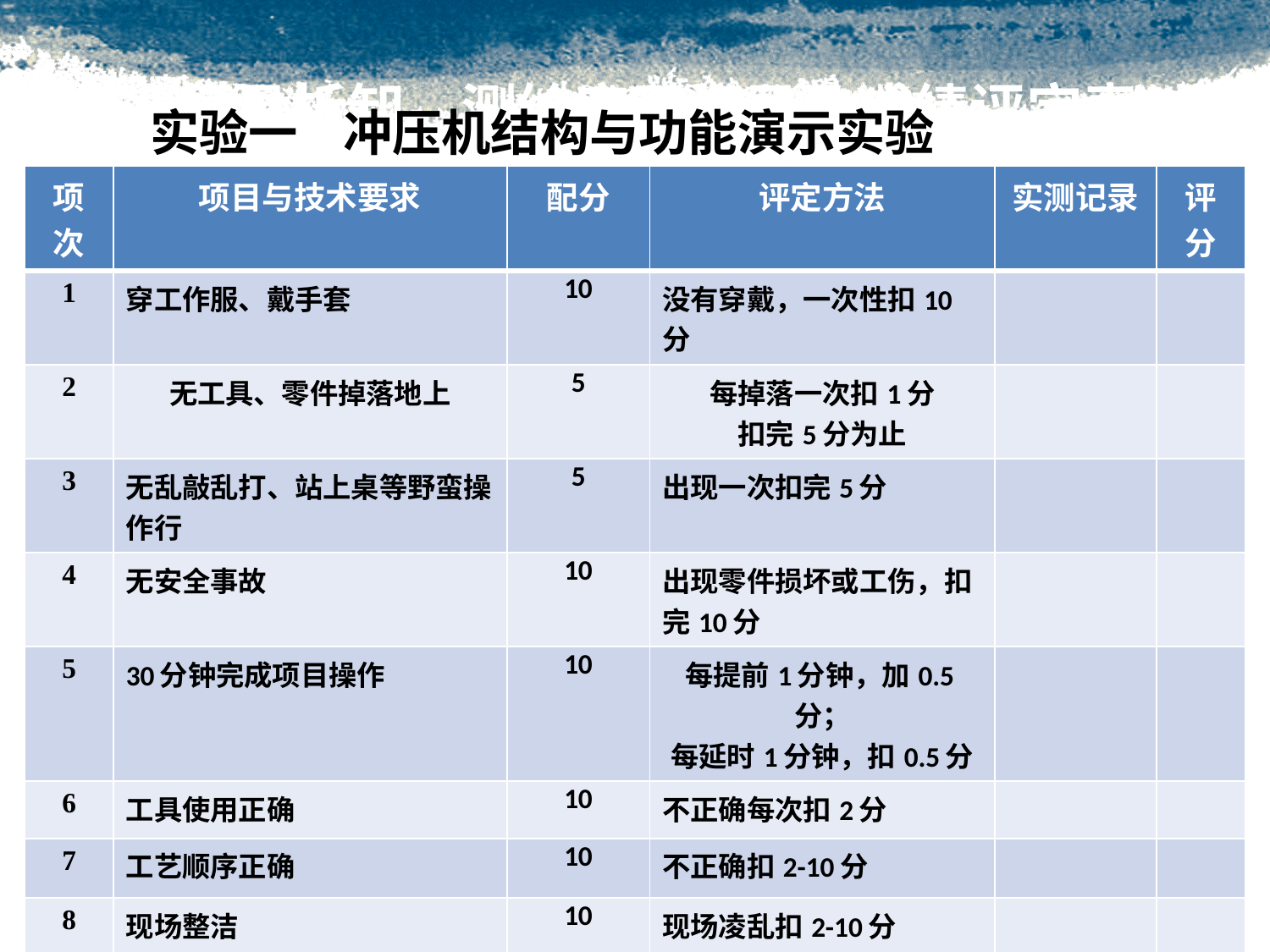

模具拆卸、测绘实习记录及成绩评定表
#
实验一    冲压机结构与功能演示实验
| 项次 | 项目与技术要求 | 配分 | 评定方法 | 实测记录 | 评分 |
| --- | --- | --- | --- | --- | --- |
| 1 | 穿工作服、戴手套 | 10 | 没有穿戴，一次性扣10分 |  |  |
| 2 | 无工具、零件掉落地上 | 5 | 每掉落一次扣1分 扣完5分为止 |  |  |
| 3 | 无乱敲乱打、站上桌等野蛮操作行 | 5 | 出现一次扣完5分 |  |  |
| 4 | 无安全事故 | 10 | 出现零件损坏或工伤，扣完10分 |  |  |
| 5 | 30分钟完成项目操作 | 10 | 每提前1分钟，加0.5分； 每延时1分钟，扣0.5分 |  |  |
| 6 | 工具使用正确 | 10 | 不正确每次扣2分 |  |  |
| 7 | 工艺顺序正确 | 10 | 不正确扣2-10分 |  |  |
| 8 | 现场整洁 | 10 | 现场凌乱扣2-10分 |  |  |
| 9 | 模具拆装结构正确 | 15 | 不正确扣5-15分 |  |  |
| 10 | 团结协作精神强 | 15 | 协作精神不强扣5-15分 |  |  |